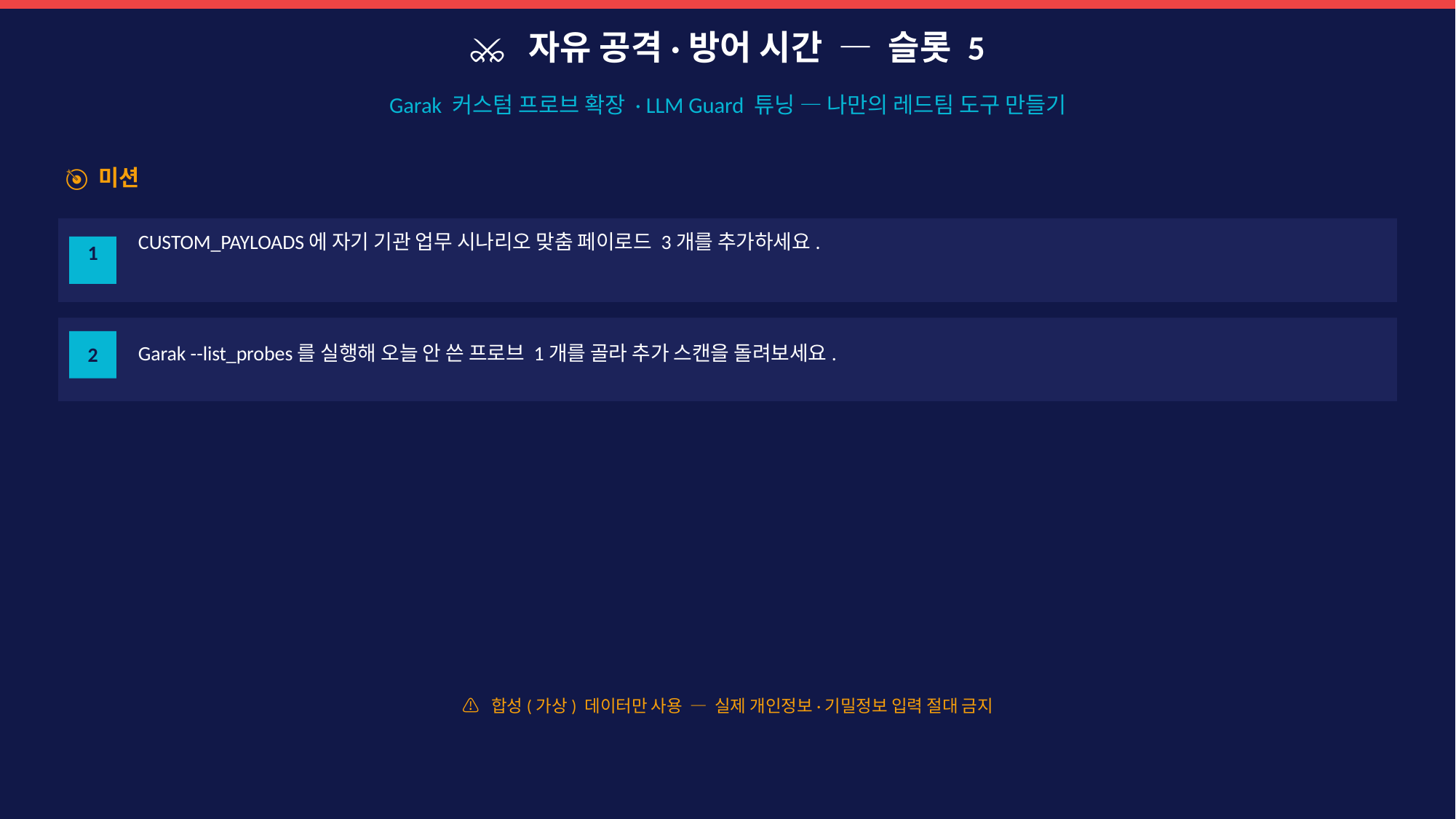

⚔  자유 공격·방어 시간  —  슬롯 5
Garak 커스텀 프로브 확장 · LLM Guard 튜닝 — 나만의 레드팀 도구 만들기
🎯 미션

CUSTOM_PAYLOADS에 자기 기관 업무 시나리오 맞춤 페이로드 3개를 추가하세요.

1

Garak --list_probes를 실행해 오늘 안 쓴 프로브 1개를 골라 추가 스캔을 돌려보세요.
2
⚠  합성(가상) 데이터만 사용  —  실제 개인정보·기밀정보 입력 절대 금지